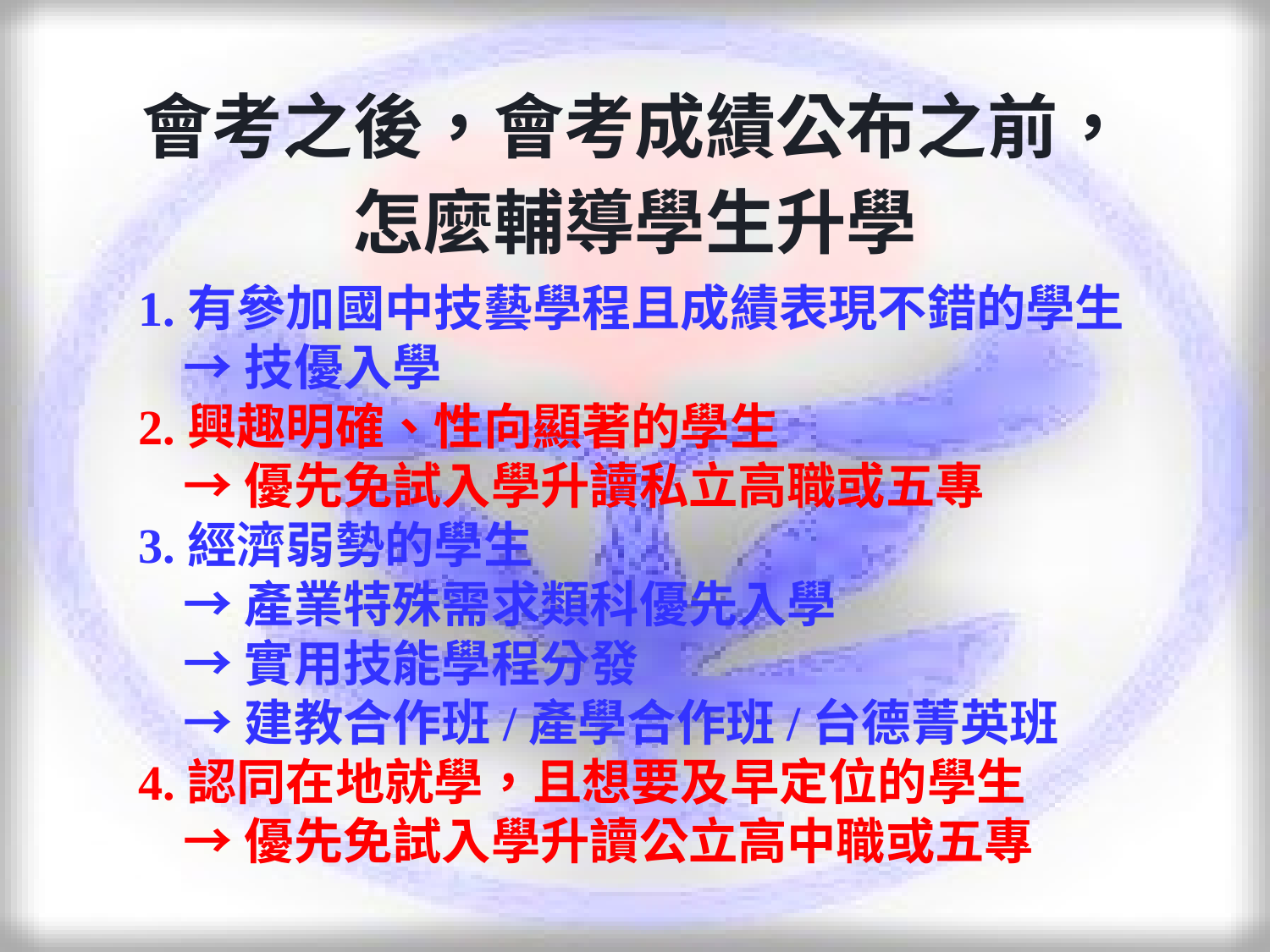

會考之後，會考成績公布之前，
怎麼輔導學生升學
1.有參加國中技藝學程且成績表現不錯的學生
    →技優入學
2.興趣明確、性向顯著的學生
    →優先免試入學升讀私立高職或五專
3.經濟弱勢的學生
    →產業特殊需求類科優先入學
    →實用技能學程分發
    →建教合作班/產學合作班/台德菁英班
4.認同在地就學，且想要及早定位的學生
    →優先免試入學升讀公立高中職或五專